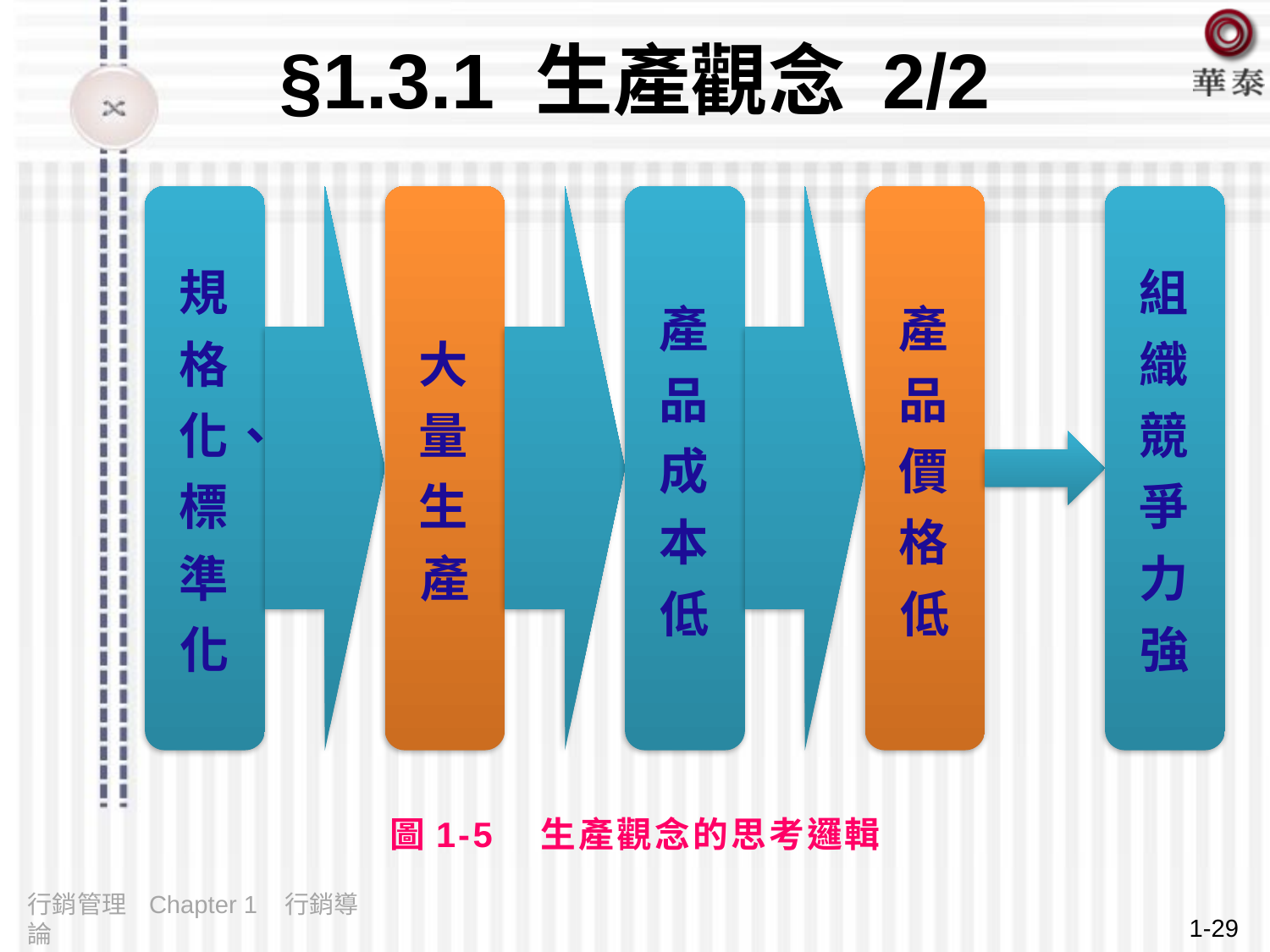

§1.3.1 生產觀念 2/2
規格化、標準化
大量生產
產品成本低
產品價格低
組織競爭力強
圖1-5   生產觀念的思考邏輯
行銷管理   Chapter 1   行銷導論
1-29